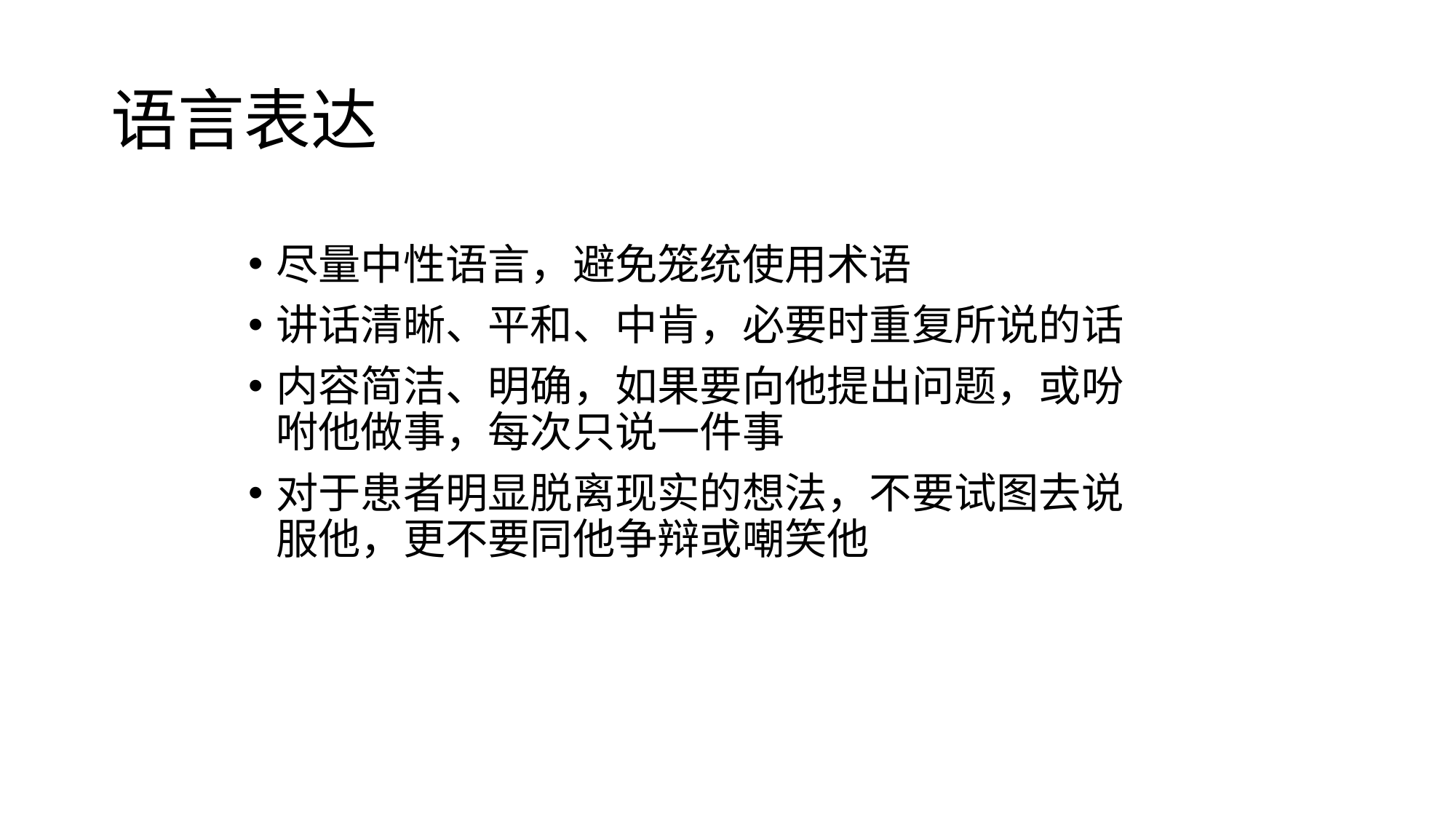

# 语言表达
尽量中性语言，避免笼统使用术语
讲话清晰、平和、中肯，必要时重复所说的话
内容简洁、明确，如果要向他提出问题，或吩咐他做事，每次只说一件事
对于患者明显脱离现实的想法，不要试图去说服他，更不要同他争辩或嘲笑他
86